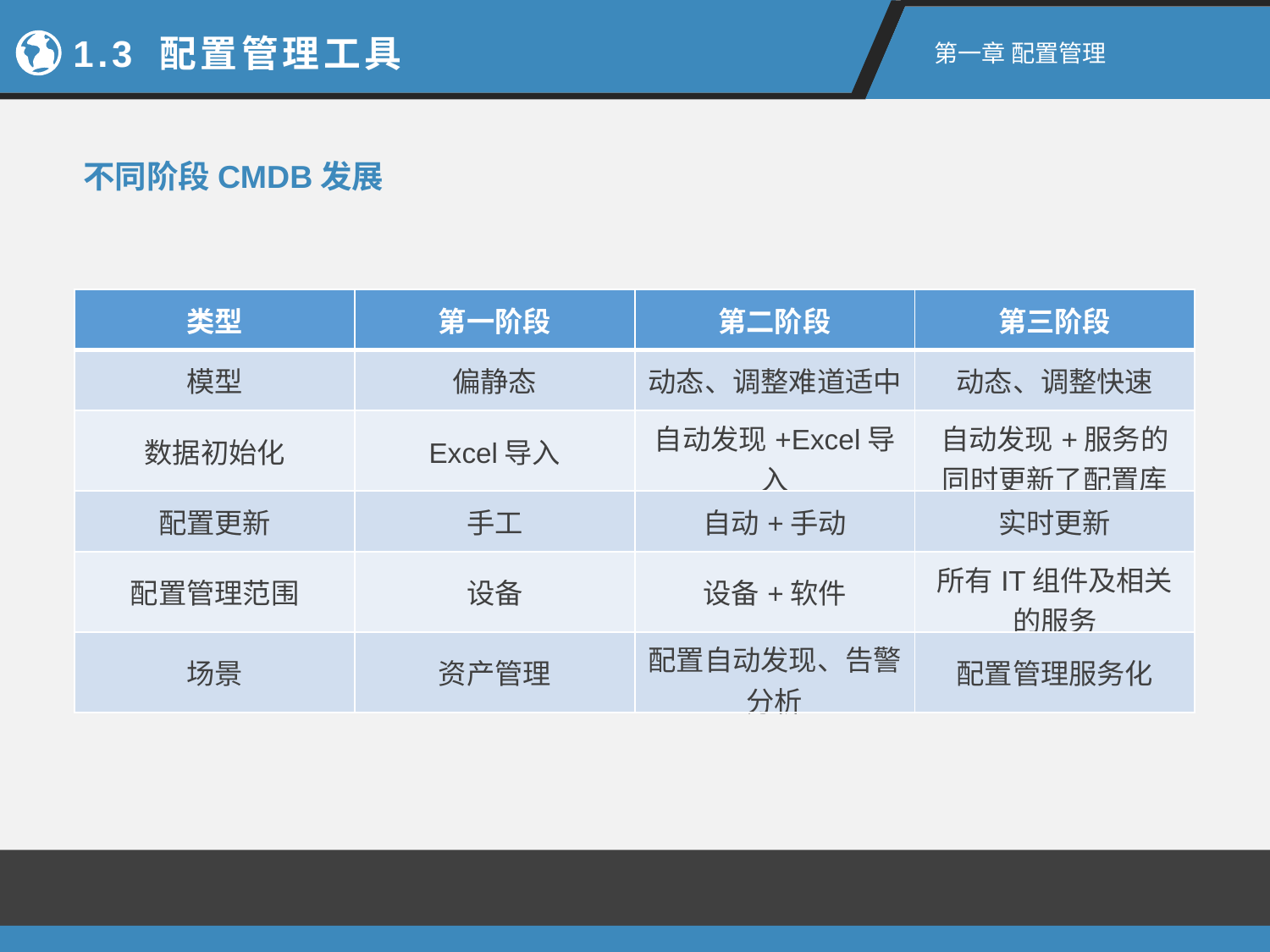

1.3 配置管理工具

第一章 配置管理
不同阶段CMDB发展
| 类型 | 第一阶段 | 第二阶段 | 第三阶段 |
| --- | --- | --- | --- |
| 模型 | 偏静态 | 动态、调整难道适中 | 动态、调整快速 |
| 数据初始化 | Excel导入 | 自动发现+Excel导入 | 自动发现+服务的同时更新了配置库 |
| 配置更新 | 手工 | 自动+手动 | 实时更新 |
| 配置管理范围 | 设备 | 设备+软件 | 所有IT组件及相关的服务 |
| 场景 | 资产管理 | 配置自动发现、告警分析 | 配置管理服务化 |